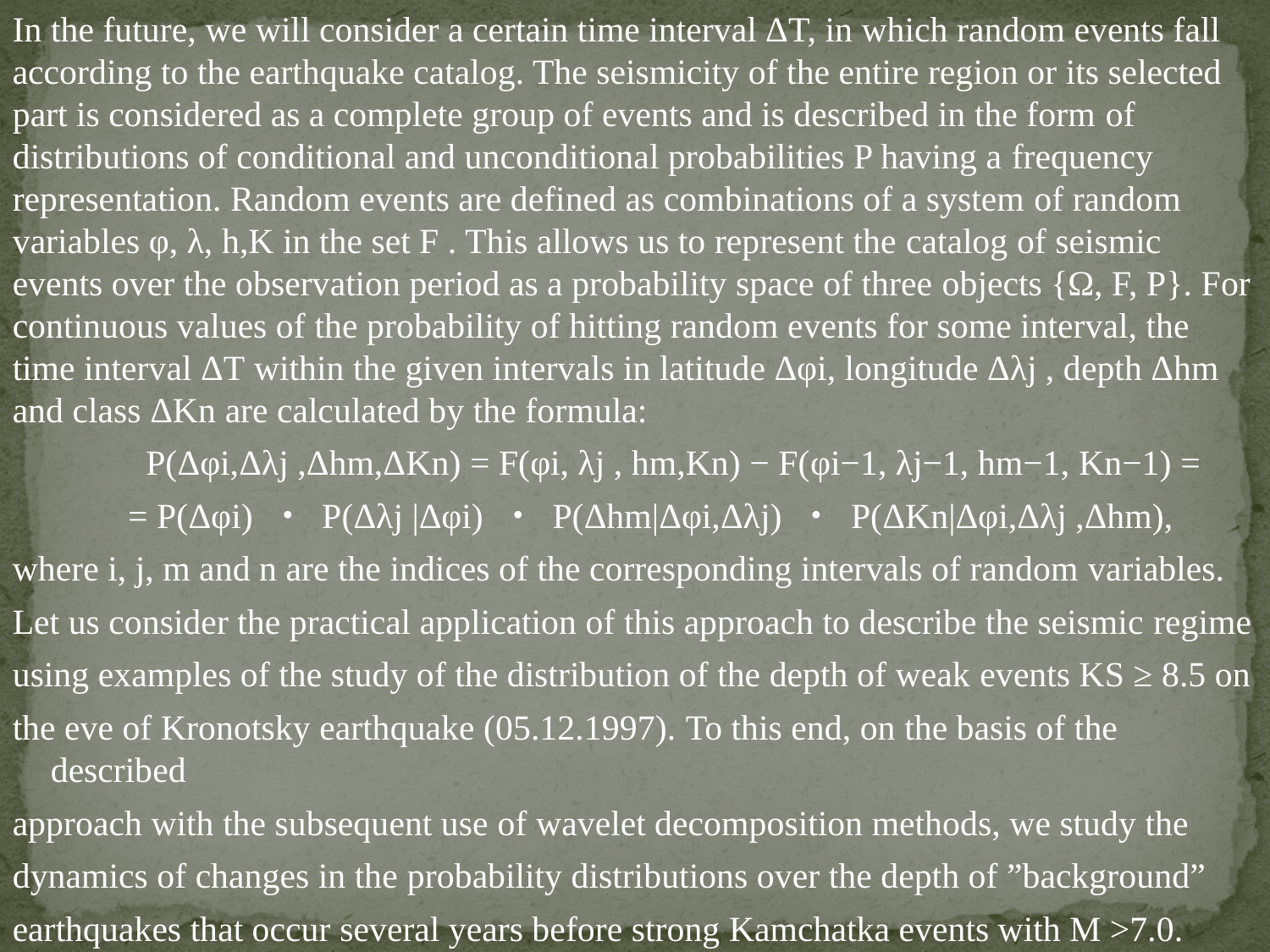

In the future, we will consider a certain time interval ΔT, in which random events fall according to the earthquake catalog. The seismicity of the entire region or its selected part is considered as a complete group of events and is described in the form of distributions of conditional and unconditional probabilities P having a frequency representation. Random events are defined as combinations of a system of random variables φ, λ, h,K in the set F . This allows us to represent the catalog of seismic events over the observation period as a probability space of three objects {Ω, F, P}. For continuous values of the probability of hitting random events for some interval, the time interval ΔT within the given intervals in latitude Δφi, longitude Δλj , depth Δhm and class ΔKn are calculated by the formula:
               P(Δφi,Δλj ,Δhm,ΔKn) = F(φi, λj , hm,Kn) − F(φi−1, λj−1, hm−1, Kn−1) =
             = P(Δφi) ・ P(Δλj |Δφi) ・ P(Δhm|Δφi,Δλj) ・ P(ΔKn|Δφi,Δλj ,Δhm),
where i, j, m and n are the indices of the corresponding intervals of random variables.
Let us consider the practical application of this approach to describe the seismic regime
using examples of the study of the distribution of the depth of weak events KS ≥ 8.5 on
the eve of Kronotsky earthquake (05.12.1997). To this end, on the basis of the described
approach with the subsequent use of wavelet decomposition methods, we study the
dynamics of changes in the probability distributions over the depth of ”background”
earthquakes that occur several years before strong Kamchatka events with M ˃7.0.